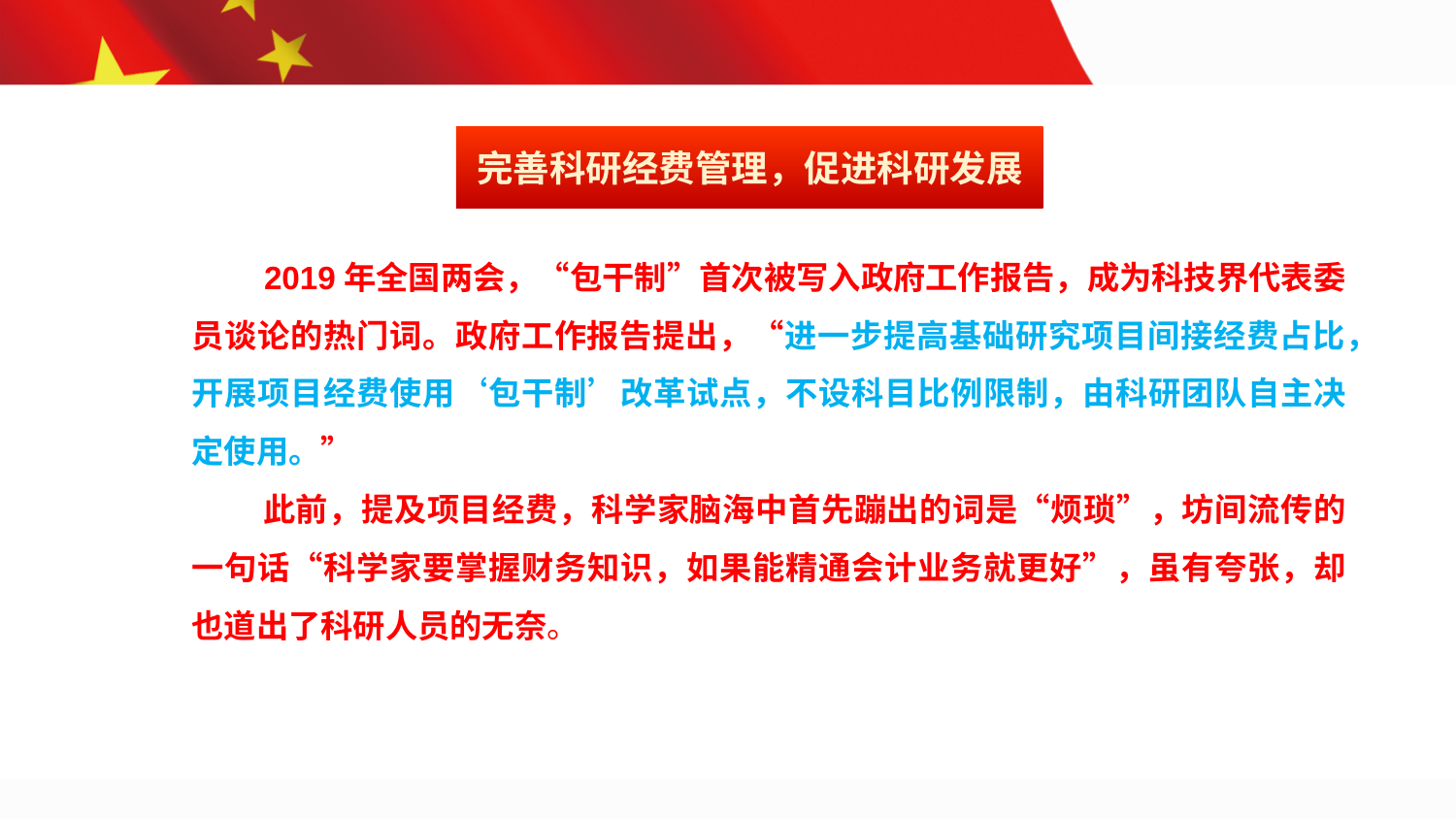

# 完善科研经费管理，促进科研发展
        2019年全国两会，“包干制”首次被写入政府工作报告，成为科技界代表委员谈论的热门词。政府工作报告提出，“进一步提高基础研究项目间接经费占比，开展项目经费使用‘包干制’改革试点，不设科目比例限制，由科研团队自主决定使用。”
        此前，提及项目经费，科学家脑海中首先蹦出的词是“烦琐”，坊间流传的一句话“科学家要掌握财务知识，如果能精通会计业务就更好”，虽有夸张，却也道出了科研人员的无奈。